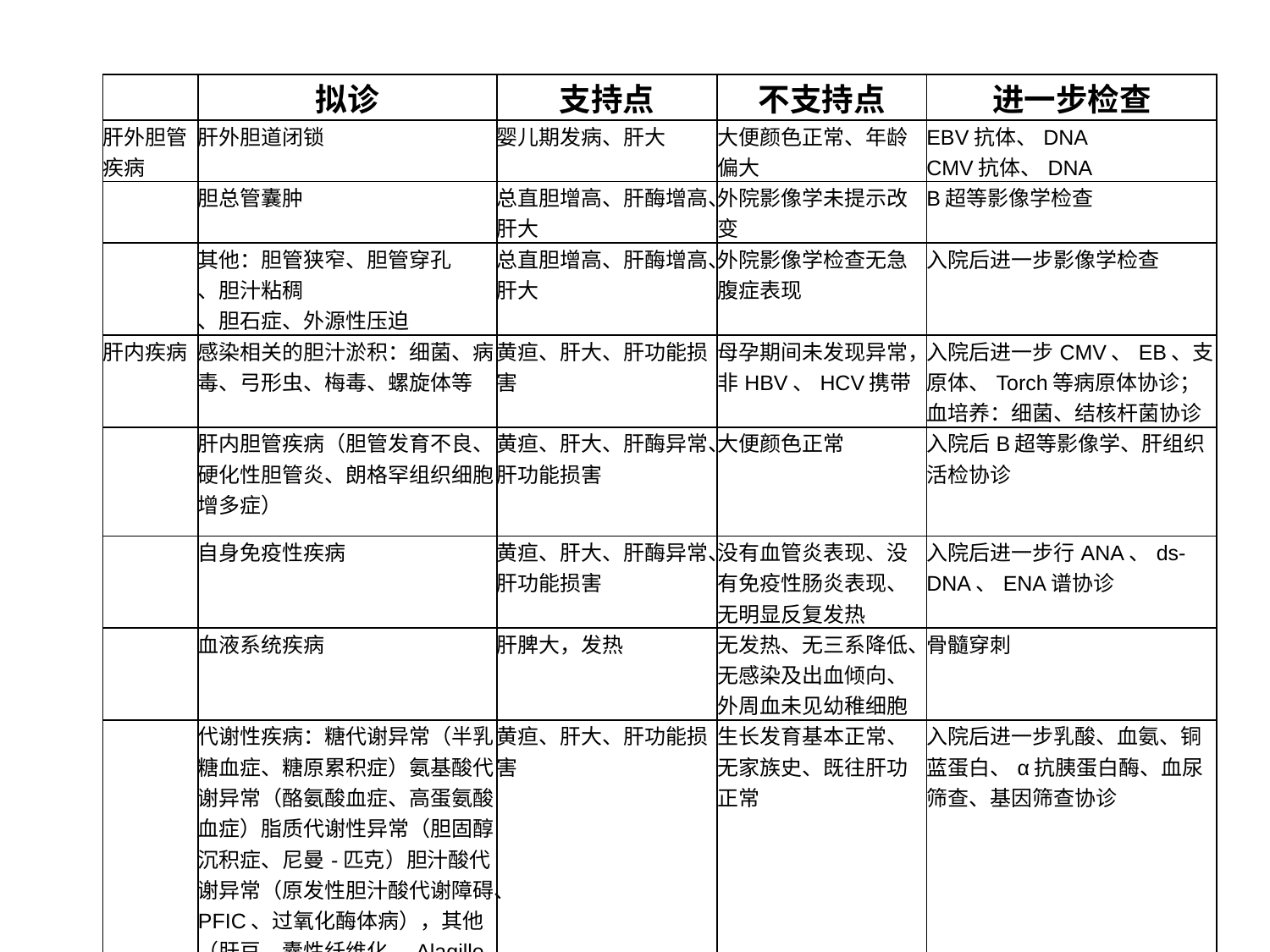

|  | 拟诊 | 支持点 | 不支持点 | 进一步检查 |
| --- | --- | --- | --- | --- |
| 肝外胆管疾病 | 肝外胆道闭锁 | 婴儿期发病、肝大 | 大便颜色正常、年龄偏大 | EBV抗体、DNA CMV抗体、DNA |
|  | 胆总管囊肿 | 总直胆增高、肝酶增高、肝大 | 外院影像学未提示改变 | B超等影像学检查 |
|  | 其他：胆管狭窄、胆管穿孔 、胆汁粘稠 、胆石症、外源性压迫 | 总直胆增高、肝酶增高、肝大 | 外院影像学检查无急腹症表现 | 入院后进一步影像学检查 |
| 肝内疾病 | 感染相关的胆汁淤积：细菌、病毒、弓形虫、梅毒、螺旋体等 | 黄疸、肝大、肝功能损害 | 母孕期间未发现异常，非HBV、HCV携带 | 入院后进一步CMV、EB、支原体、Torch等病原体协诊；血培养：细菌、结核杆菌协诊 |
|  | 肝内胆管疾病（胆管发育不良、硬化性胆管炎、朗格罕组织细胞增多症） | 黄疸、肝大、肝酶异常、肝功能损害 | 大便颜色正常 | 入院后B超等影像学、肝组织活检协诊 |
|  | 自身免疫性疾病 | 黄疸、肝大、肝酶异常、肝功能损害 | 没有血管炎表现、没有免疫性肠炎表现、无明显反复发热 | 入院后进一步行ANA、ds-DNA、ENA谱协诊 |
|  | 血液系统疾病 | 肝脾大，发热 | 无发热、无三系降低、无感染及出血倾向、外周血未见幼稚细胞 | 骨髓穿刺 |
|  | 代谢性疾病：糖代谢异常（半乳糖血症、糖原累积症）氨基酸代谢异常（酪氨酸血症、高蛋氨酸血症）脂质代谢性异常（胆固醇沉积症、尼曼-匹克）胆汁酸代谢异常（原发性胆汁酸代谢障碍、PFIC、过氧化酶体病），其他（肝豆、囊性纤维化、Alagille综合征等） | 黄疸、肝大、肝功能损害 | 生长发育基本正常、无家族史、既往肝功正常 | 入院后进一步乳酸、血氨、铜蓝蛋白、α抗胰蛋白酶、血尿筛查、基因筛查协诊 |